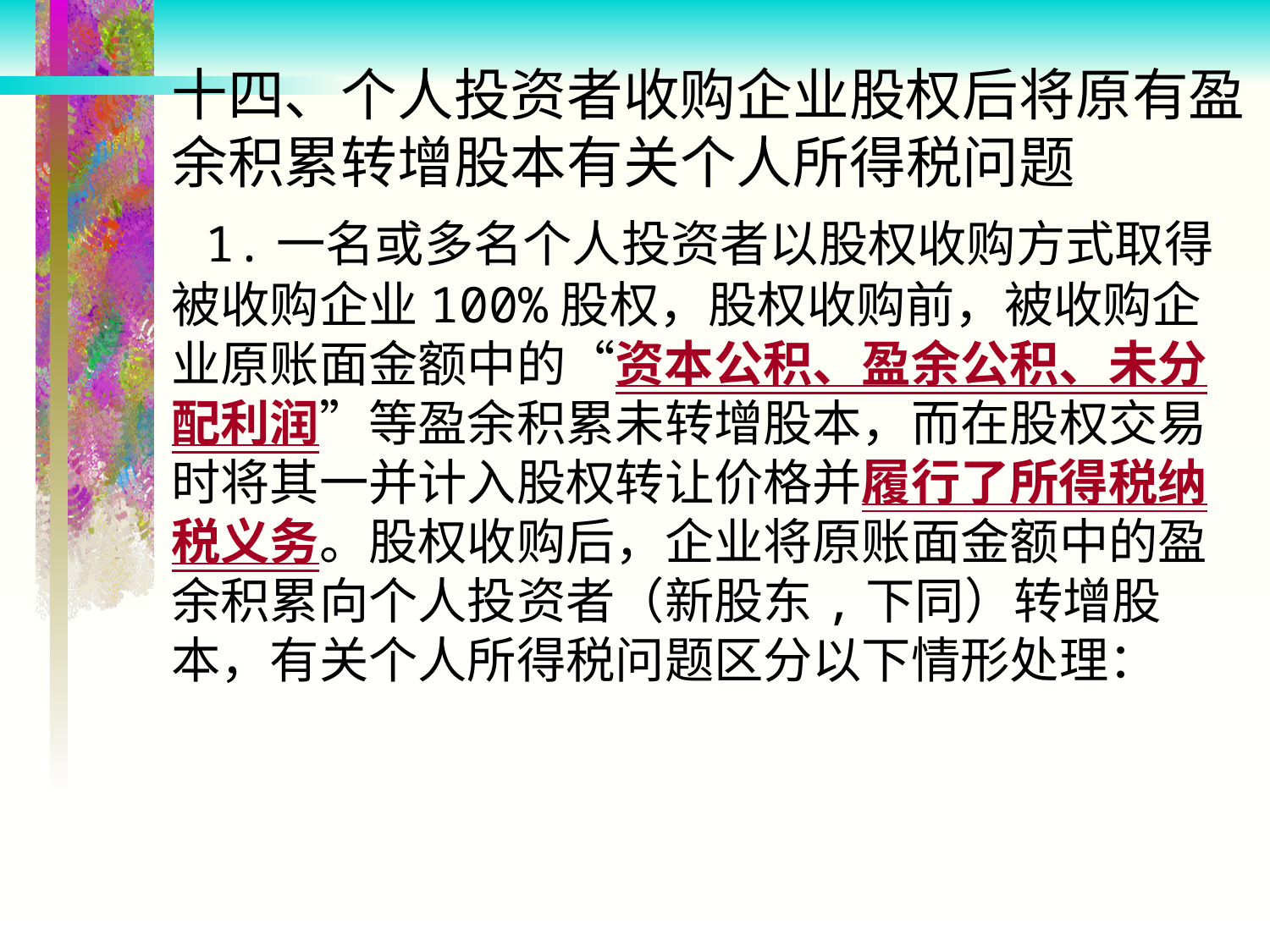

十四、个人投资者收购企业股权后将原有盈余积累转增股本有关个人所得税问题
 1.一名或多名个人投资者以股权收购方式取得被收购企业100%股权，股权收购前，被收购企业原账面金额中的“资本公积、盈余公积、未分配利润”等盈余积累未转增股本，而在股权交易时将其一并计入股权转让价格并履行了所得税纳税义务。股权收购后，企业将原账面金额中的盈余积累向个人投资者（新股东,下同）转增股本，有关个人所得税问题区分以下情形处理：